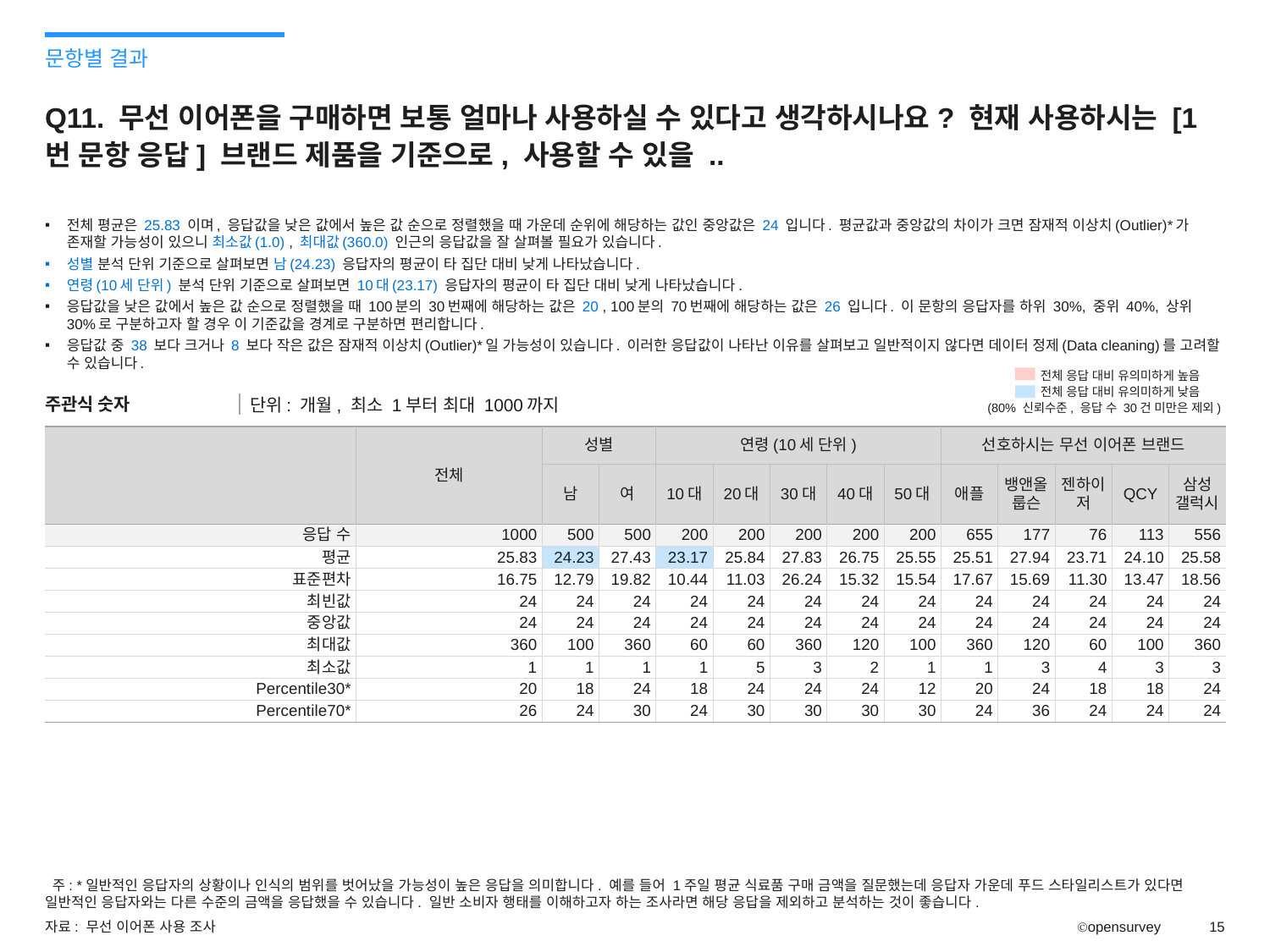

문항별 결과
# Q11. 무선 이어폰을 구매하면 보통 얼마나 사용하실 수 있다고 생각하시나요? 현재 사용하시는 [1번 문항 응답] 브랜드 제품을 기준으로, 사용할 수 있을 ..
전체 평균은 25.83 이며, 응답값을 낮은 값에서 높은 값 순으로 정렬했을 때 가운데 순위에 해당하는 값인 중앙값은 24 입니다. 평균값과 중앙값의 차이가 크면 잠재적 이상치(Outlier)*가 존재할 가능성이 있으니 최소값(1.0) , 최대값(360.0) 인근의 응답값을 잘 살펴볼 필요가 있습니다.
성별 분석 단위 기준으로 살펴보면 남(24.23) 응답자의 평균이 타 집단 대비 낮게 나타났습니다.
연령(10세 단위) 분석 단위 기준으로 살펴보면 10대(23.17) 응답자의 평균이 타 집단 대비 낮게 나타났습니다.
응답값을 낮은 값에서 높은 값 순으로 정렬했을 때 100분의 30번째에 해당하는 값은 20 , 100분의 70번째에 해당하는 값은 26 입니다. 이 문항의 응답자를 하위 30%, 중위 40%, 상위 30%로 구분하고자 할 경우 이 기준값을 경계로 구분하면 편리합니다.
응답값 중 38 보다 크거나 8 보다 작은 값은 잠재적 이상치(Outlier)*일 가능성이 있습니다. 이러한 응답값이 나타난 이유를 살펴보고 일반적이지 않다면 데이터 정제(Data cleaning)를 고려할 수 있습니다.
H
전체 응답 대비 유의미하게 높음
전체 응답 대비 유의미하게 낮음
L
주관식 숫자
단위: 개월, 최소 1부터 최대 1000까지
(80% 신뢰수준, 응답 수 30건 미만은 제외)
|  | 전체 | 성별 |  | 연령(10세 단위) |  |  |  |  | 선호하시는 무선 이어폰 브랜드 |  |  |  |  |
| --- | --- | --- | --- | --- | --- | --- | --- | --- | --- | --- | --- | --- | --- |
|  |  | 남 | 여 | 10대 | 20대 | 30대 | 40대 | 50대 | 애플 | 뱅앤올룹슨 | 젠하이저 | QCY | 삼성 갤럭시 |
| 응답 수 | 1000 | 500 | 500 | 200 | 200 | 200 | 200 | 200 | 655 | 177 | 76 | 113 | 556 |
| 평균 | 25.83 | 24.23 | 27.43 | 23.17 | 25.84 | 27.83 | 26.75 | 25.55 | 25.51 | 27.94 | 23.71 | 24.10 | 25.58 |
| 표준편차 | 16.75 | 12.79 | 19.82 | 10.44 | 11.03 | 26.24 | 15.32 | 15.54 | 17.67 | 15.69 | 11.30 | 13.47 | 18.56 |
| 최빈값 | 24 | 24 | 24 | 24 | 24 | 24 | 24 | 24 | 24 | 24 | 24 | 24 | 24 |
| 중앙값 | 24 | 24 | 24 | 24 | 24 | 24 | 24 | 24 | 24 | 24 | 24 | 24 | 24 |
| 최대값 | 360 | 100 | 360 | 60 | 60 | 360 | 120 | 100 | 360 | 120 | 60 | 100 | 360 |
| 최소값 | 1 | 1 | 1 | 1 | 5 | 3 | 2 | 1 | 1 | 3 | 4 | 3 | 3 |
| Percentile30\* | 20 | 18 | 24 | 18 | 24 | 24 | 24 | 12 | 20 | 24 | 18 | 18 | 24 |
| Percentile70\* | 26 | 24 | 30 | 24 | 30 | 30 | 30 | 30 | 24 | 36 | 24 | 24 | 24 |
 주: *일반적인 응답자의 상황이나 인식의 범위를 벗어났을 가능성이 높은 응답을 의미합니다. 예를 들어 1주일 평균 식료품 구매 금액을 질문했는데 응답자 가운데 푸드 스타일리스트가 있다면 일반적인 응답자와는 다른 수준의 금액을 응답했을 수 있습니다. 일반 소비자 행태를 이해하고자 하는 조사라면 해당 응답을 제외하고 분석하는 것이 좋습니다.
자료: 무선 이어폰 사용 조사
Ⓒopensurvey
15